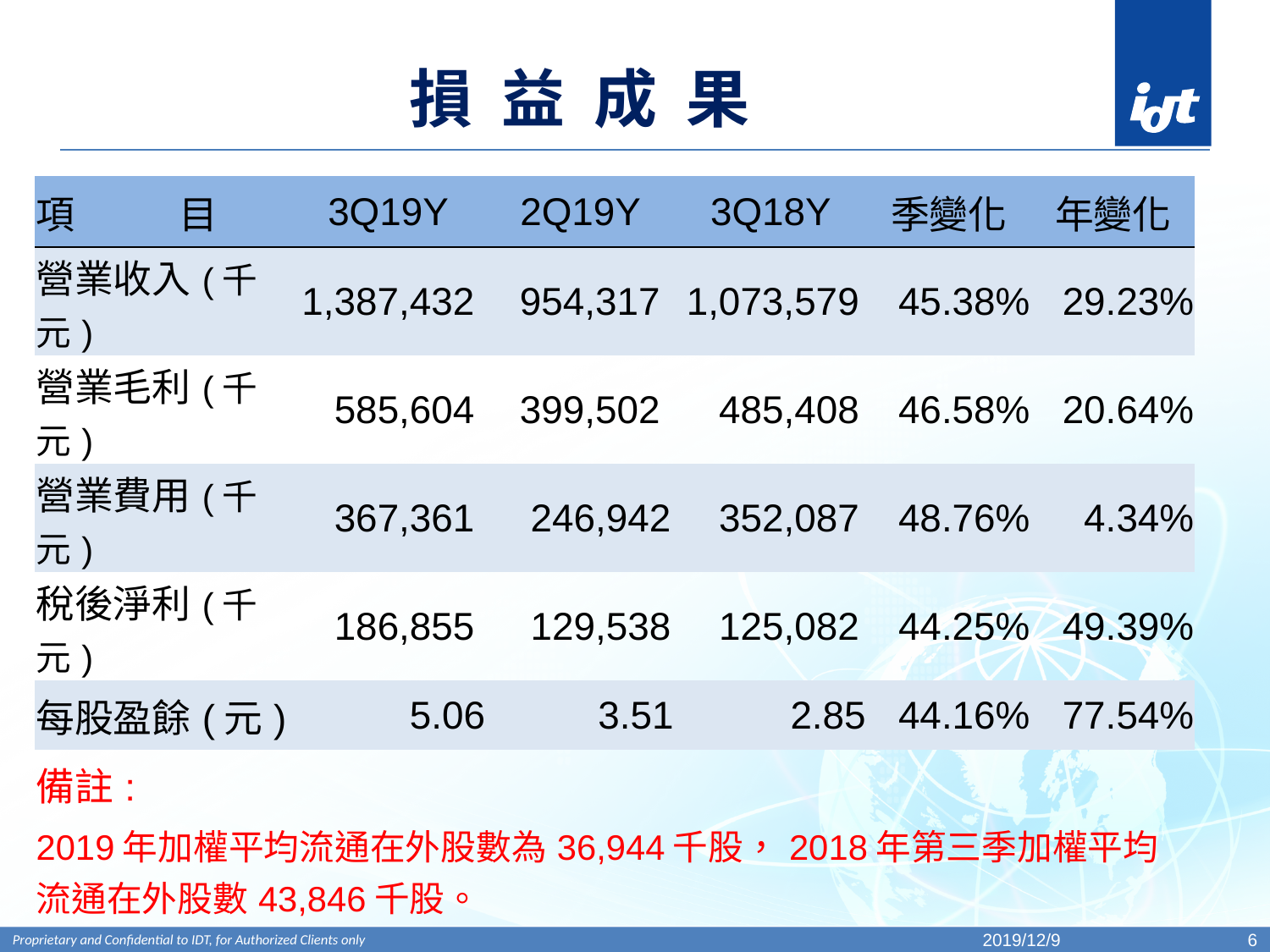

# 損  益  成  果
| 項 目 | 3Q19Y | 2Q19Y | 3Q18Y | 季變化 | 年變化 |
| --- | --- | --- | --- | --- | --- |
| 營業收入(千元) | 1,387,432 | 954,317 | 1,073,579 | 45.38% | 29.23% |
| 營業毛利(千元) | 585,604 | 399,502 | 485,408 | 46.58% | 20.64% |
| 營業費用(千元) | 367,361 | 246,942 | 352,087 | 48.76% | 4.34% |
| 稅後淨利(千元) | 186,855 | 129,538 | 125,082 | 44.25% | 49.39% |
| 每股盈餘(元) | 5.06 | 3.51 | 2.85 | 44.16% | 77.54% |
| 備註: |  |  |  |  |  |
| 2019年加權平均流通在外股數為36,944千股，2018年第三季加權平均流通在外股數43,846千股。 |  |  |  |  |  |
2019/12/9
6